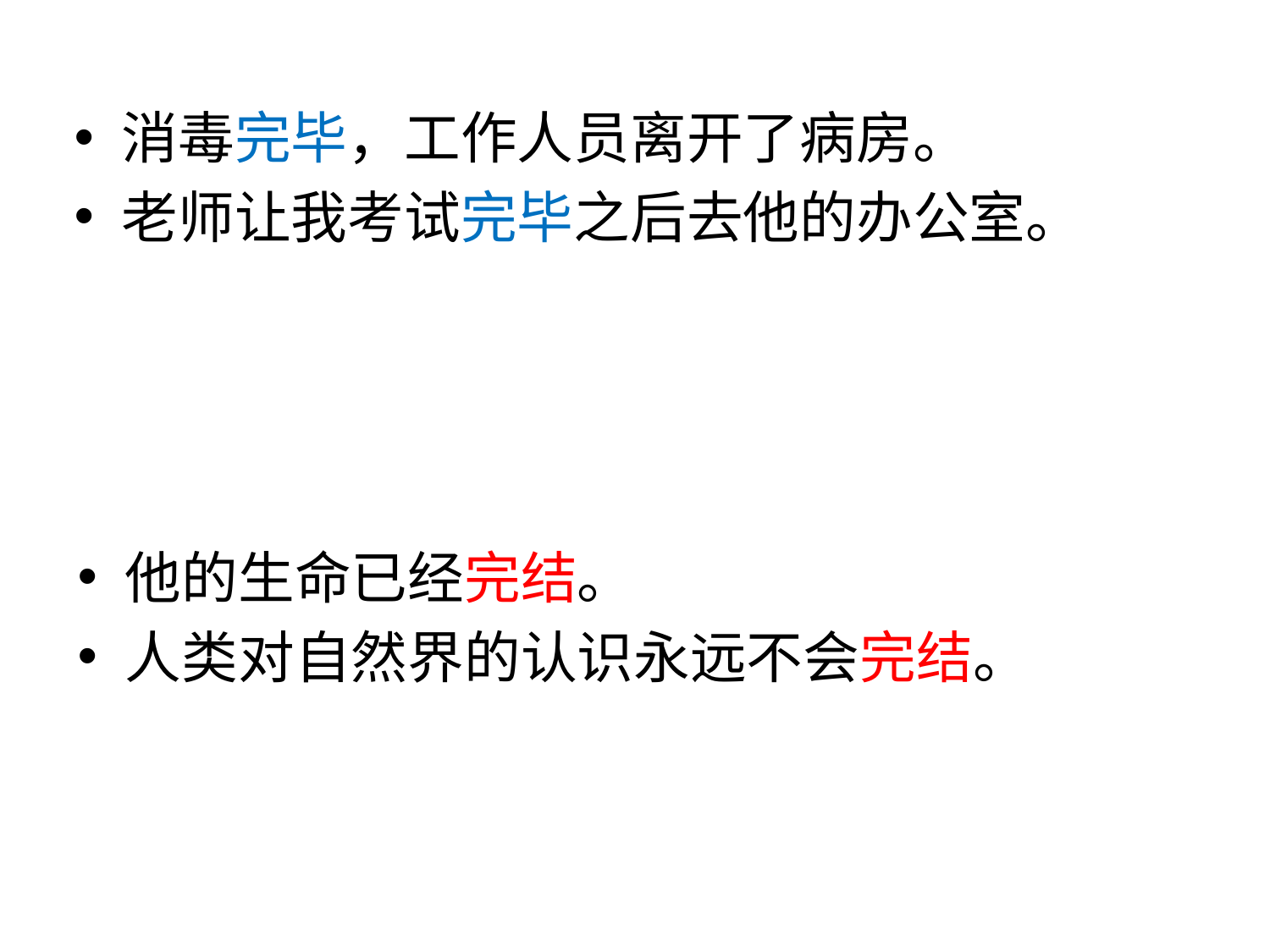

消毒完毕，工作人员离开了病房。
老师让我考试完毕之后去他的办公室。
他的生命已经完结。
人类对自然界的认识永远不会完结。